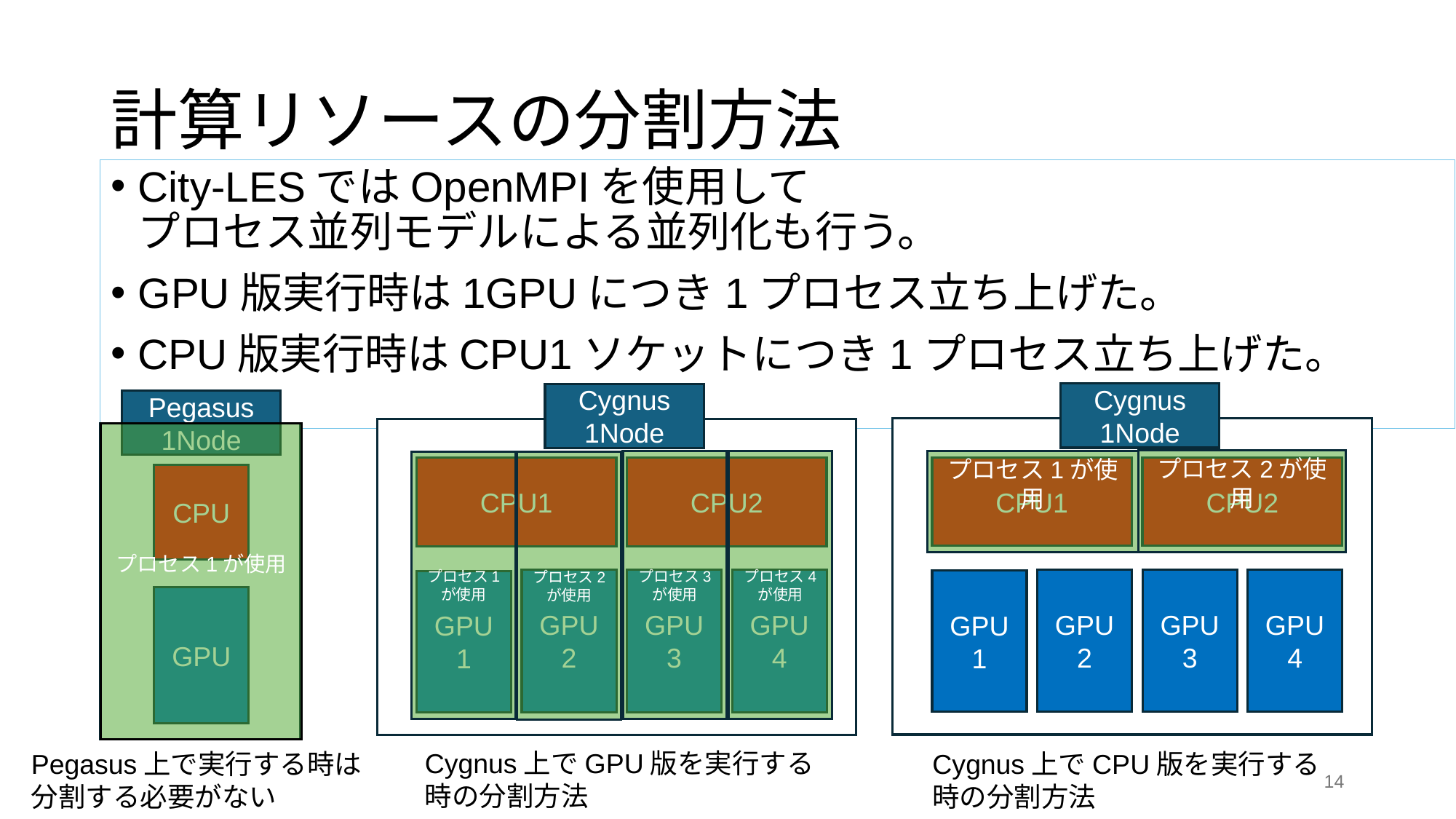

# 計算リソースの分割方法
City-LESではOpenMPIを使用して
プロセス並列モデルによる並列化も行う。
GPU版実行時は1GPUにつき1プロセス立ち上げた。
CPU版実行時はCPU1ソケットにつき1プロセス立ち上げた。
Cygnus 1Node

CPU1
CPU2
GPU2
GPU3
GPU4
GPU1
プロセス2が使用

プロセス1が使用

Cygnus 1Node

CPU1
CPU2
GPU2
GPU3
GPU4
GPU1
プロセス3
が使用
プロセス4
が使用
プロセス1
が使用
プロセス2
が使用
Pegasus 1Node

CPU
GPU
プロセス1が使用

Cygnus上でGPU版を実行する時の分割方法
Pegasus上で実行する時は
分割する必要がない
Cygnus上でCPU版を実行する時の分割方法
14